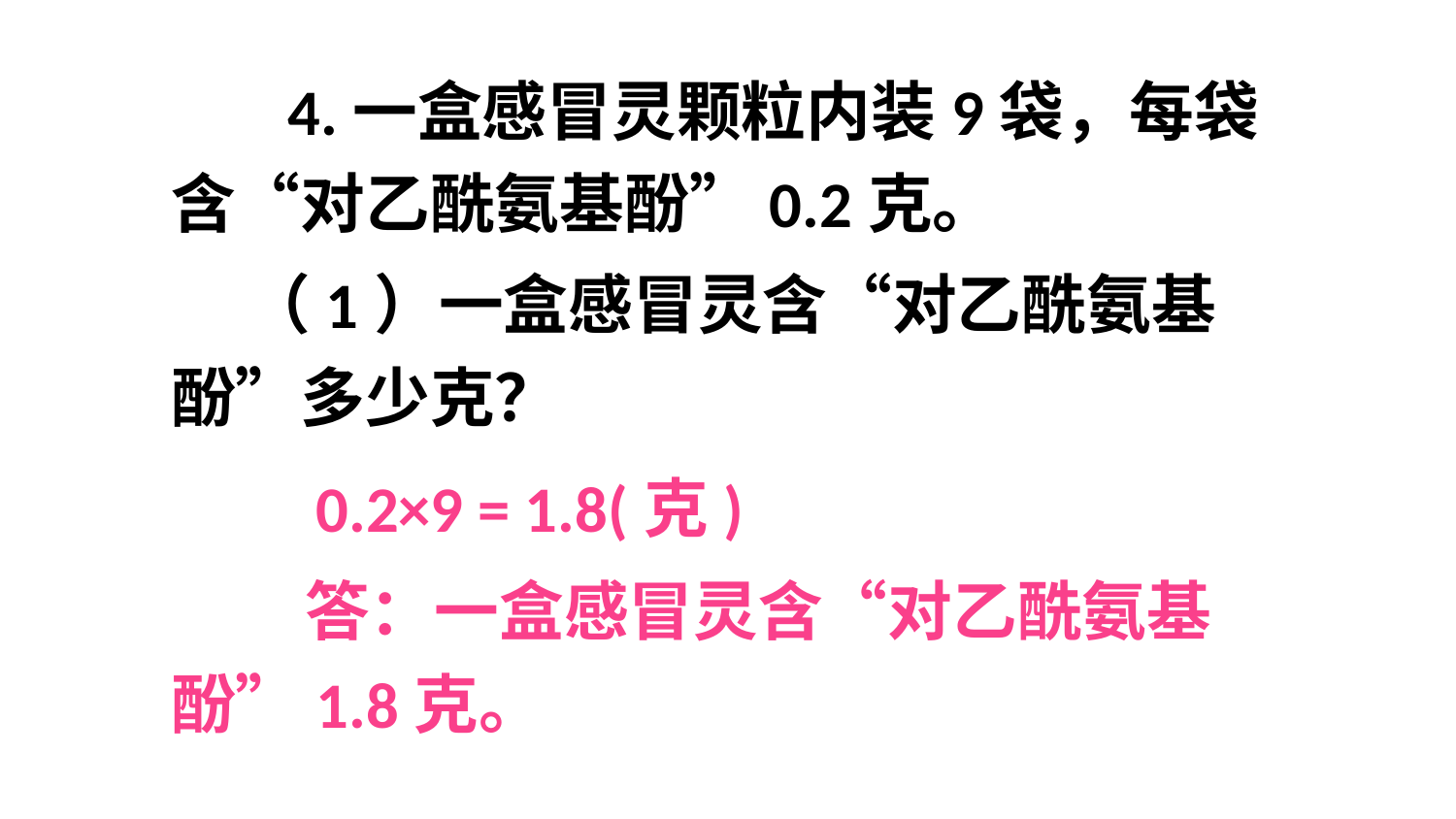

4.一盒感冒灵颗粒内装9袋，每袋含“对乙酰氨基酚”0.2克。
    （1）一盒感冒灵含“对乙酰氨基酚”多少克？
0.2×9 = 1.8(克)
        答：一盒感冒灵含“对乙酰氨基酚”1.8克。